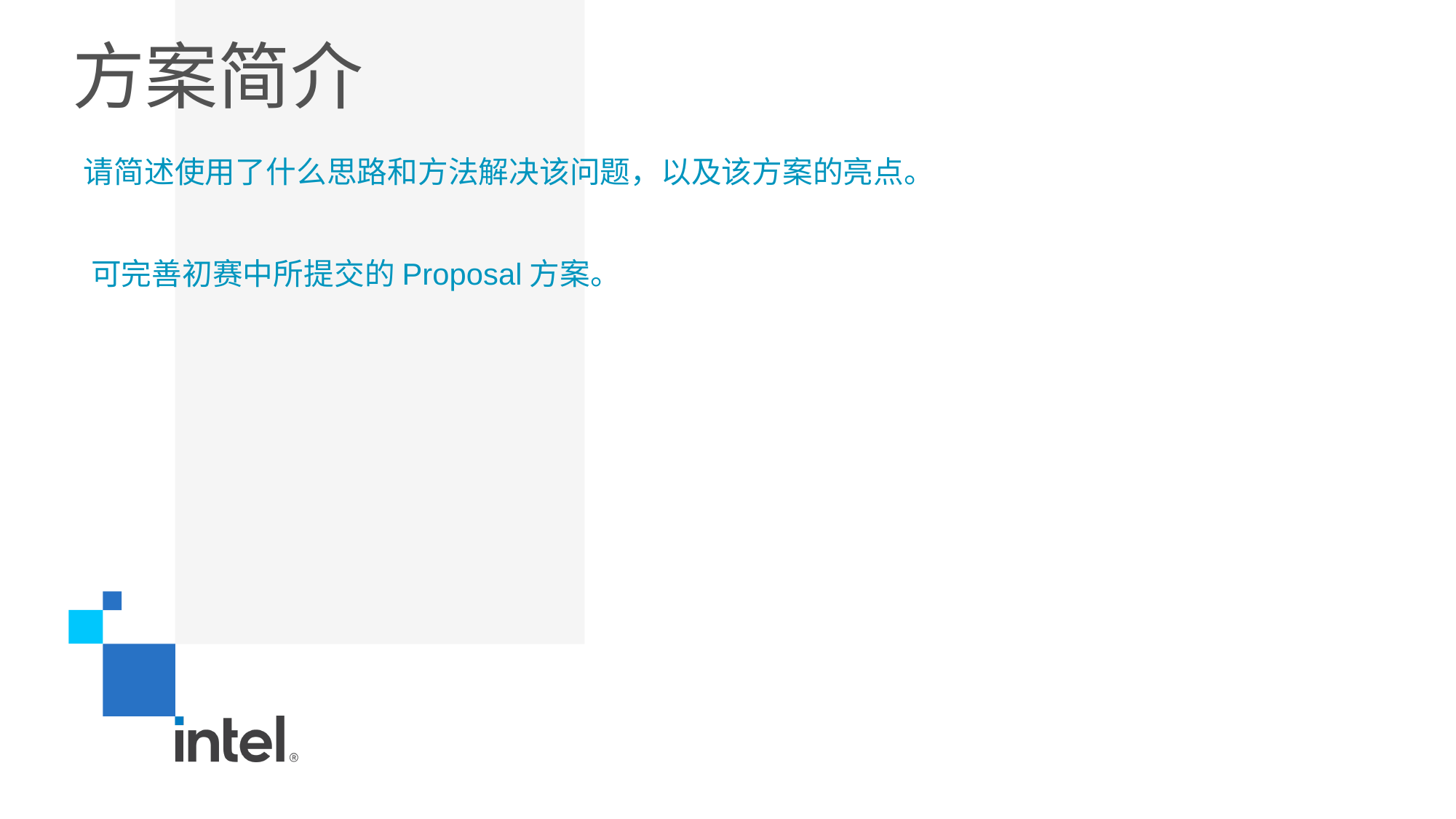

# 方案简介
请简述使用了什么思路和方法解决该问题，以及该方案的亮点。
可完善初赛中所提交的Proposal方案。